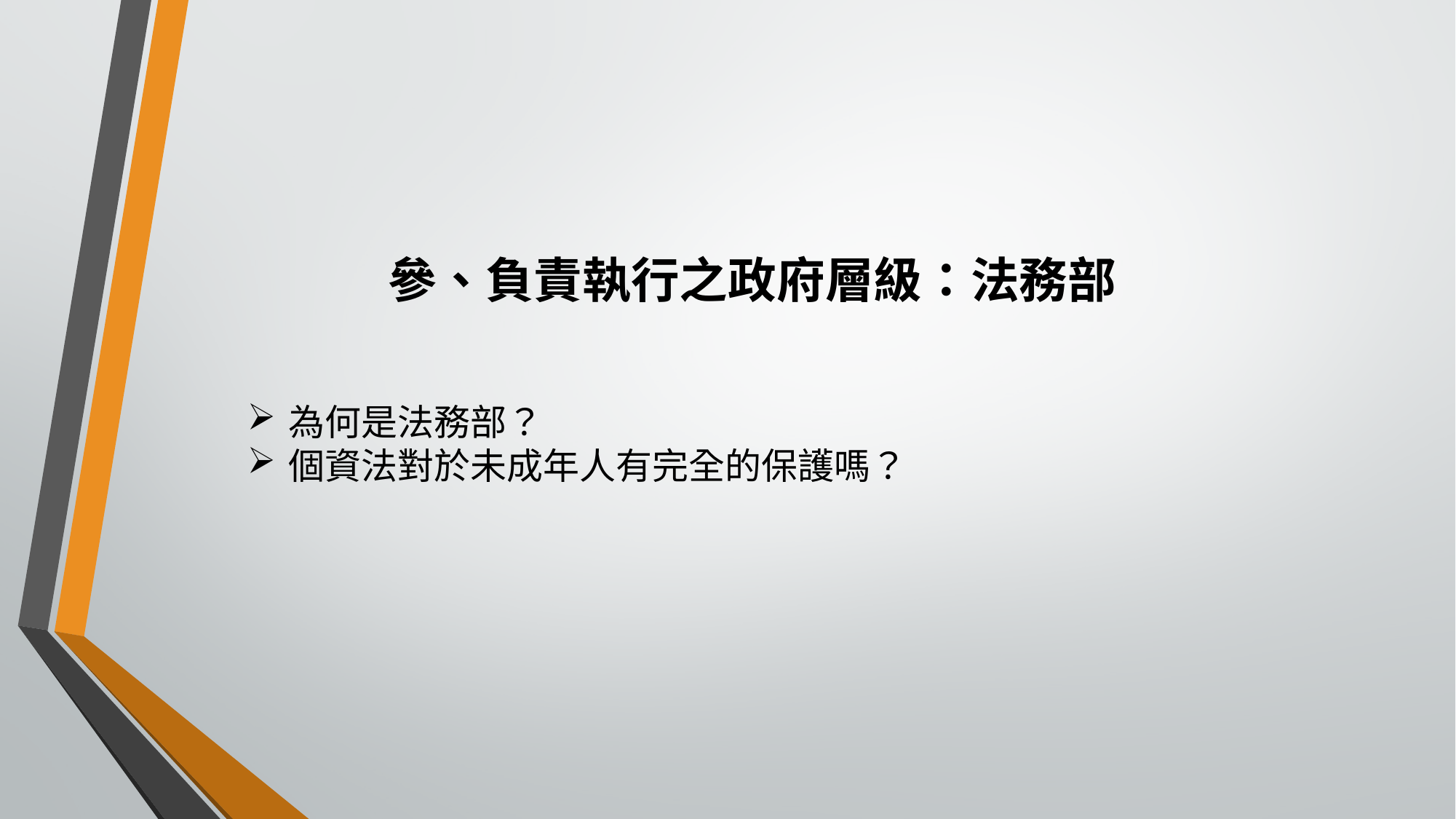

參、負責執行之政府層級：法務部
為何是法務部？
個資法對於未成年人有完全的保護嗎？